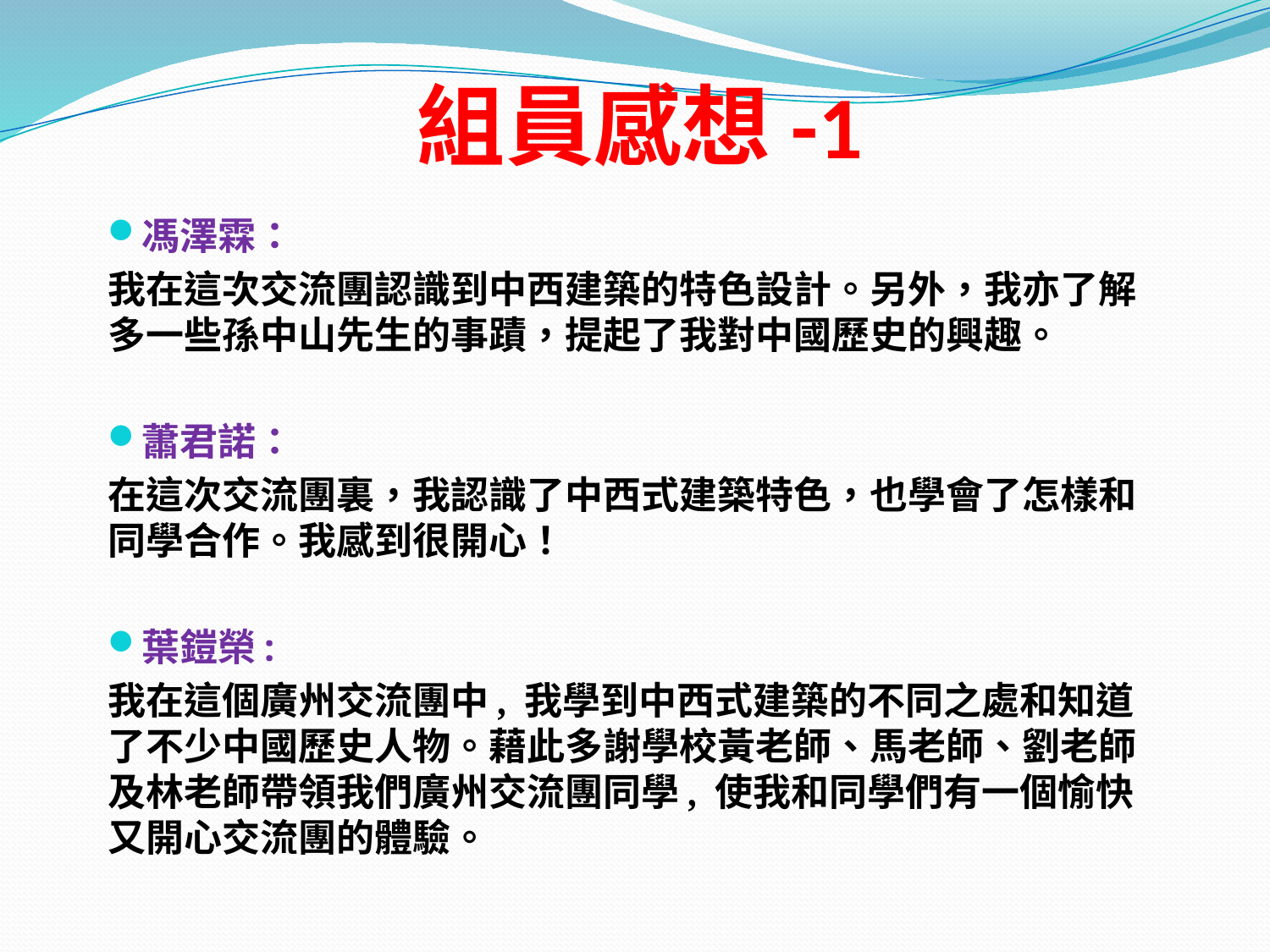

# 組員感想-1
馮澤霖：
我在這次交流團認識到中西建築的特色設計。另外，我亦了解多一些孫中山先生的事蹟，提起了我對中國歷史的興趣。

蕭君諾：
在這次交流團裏，我認識了中西式建築特色，也學會了怎樣和同學合作。我感到很開心！

葉鎧榮:
我在這個廣州交流團中, 我學到中西式建築的不同之處和知道了不少中國歷史人物。藉此多謝學校黃老師、馬老師、劉老師及林老師帶領我們廣州交流團同學, 使我和同學們有一個愉快又開心交流團的體驗。